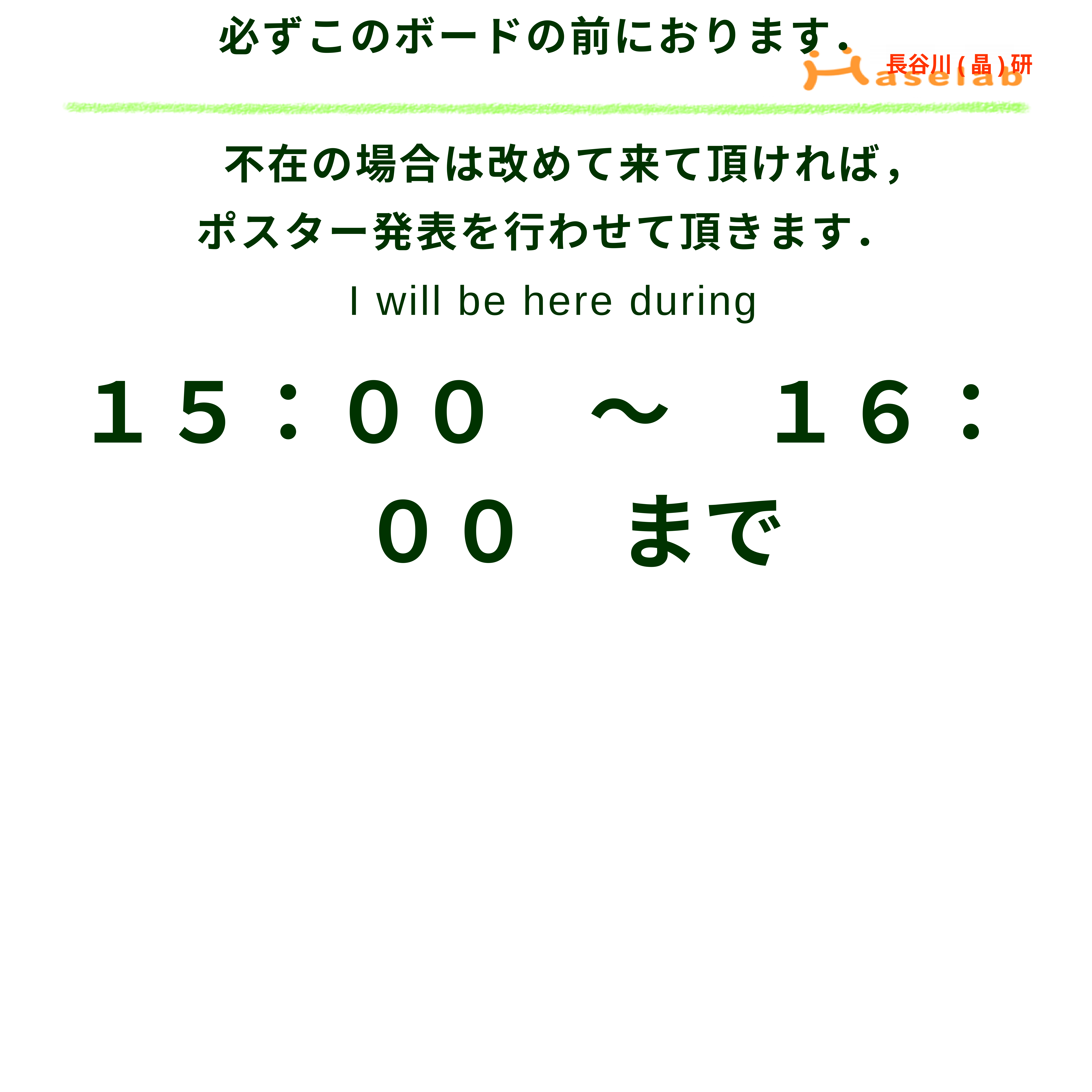

私は以下の時間帯には
必ずこのボードの前におります．
不在の場合は改めて来て頂ければ，
ポスター発表を行わせて頂きます．
 I will be here during
１５：００　～　１６：００　まで